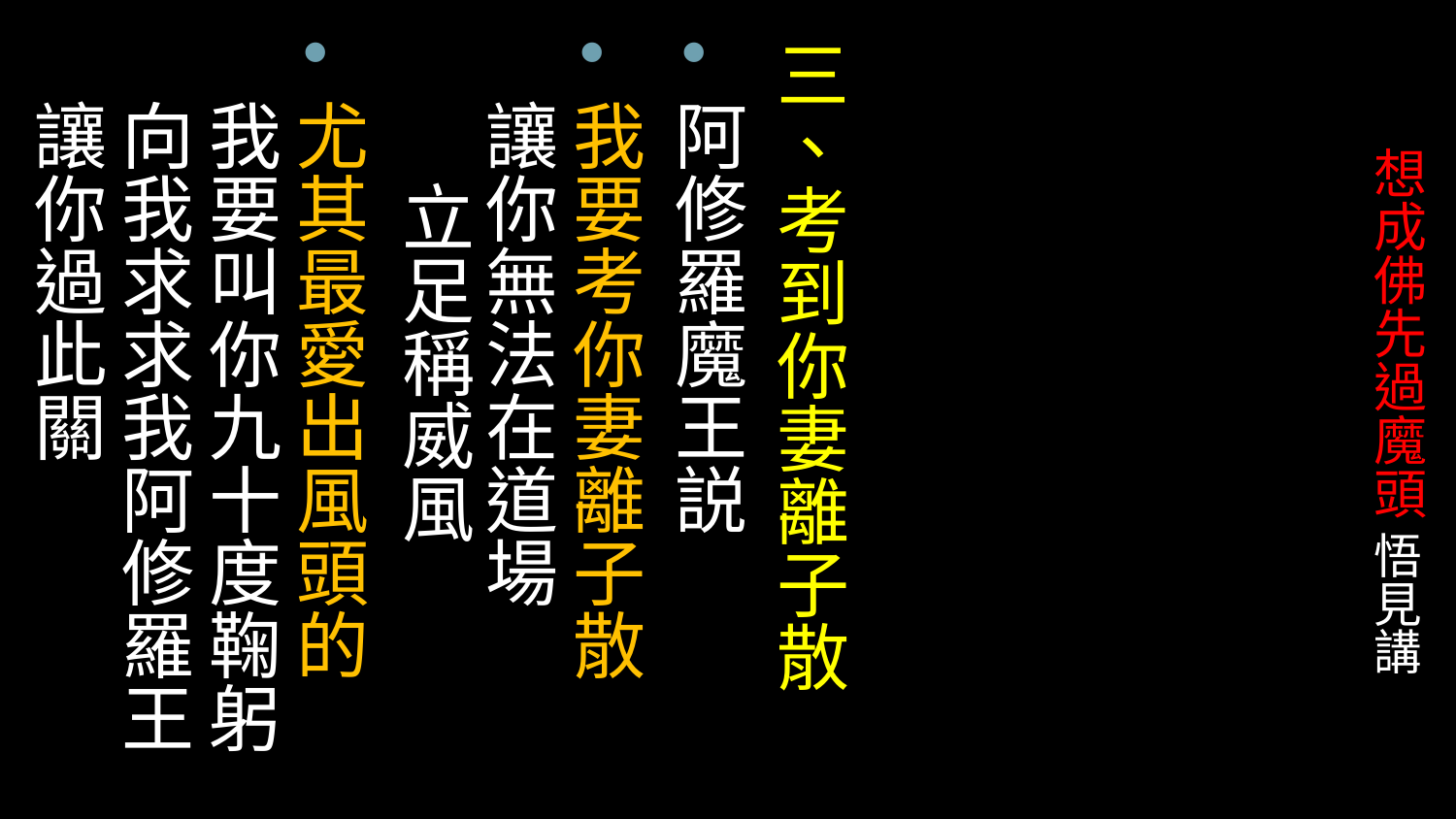

三、考到你妻離子散
阿修羅魔王説
我要考你妻離子散　
讓你無法在道場                立足稱威風
尤其最愛出風頭的　
我要叫你九十度鞠躬向我求求我阿修羅王讓你過此關
# 想成佛先過魔頭 悟見講